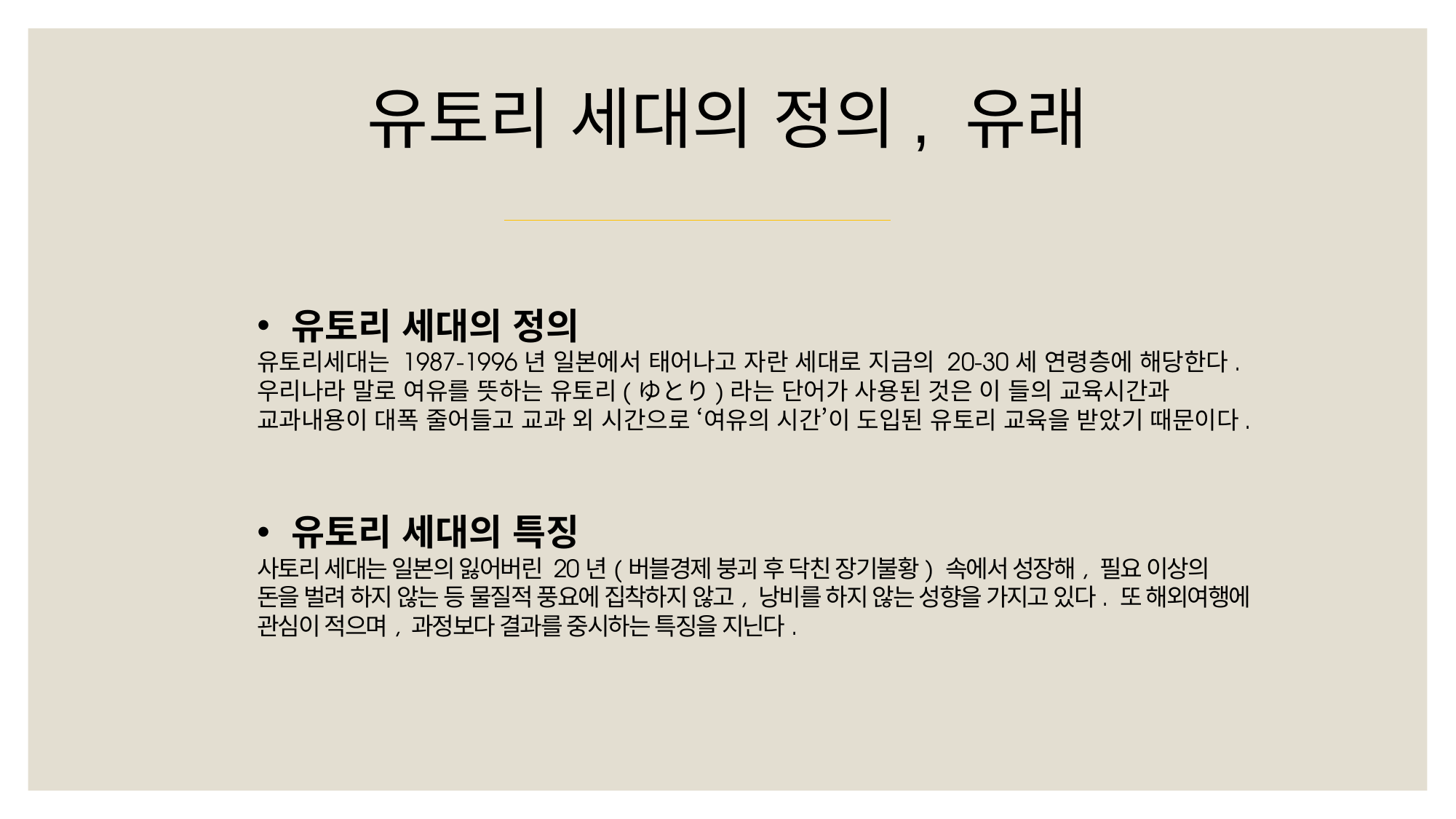

유토리 세대의 정의, 유래
유토리 세대의 정의
유토리세대는 1987-1996년 일본에서 태어나고 자란 세대로 지금의 20-30세 연령층에 해당한다. 우리나라 말로 여유를 뜻하는 유토리(ゆとり)라는 단어가 사용된 것은 이 들의 교육시간과 교과내용이 대폭 줄어들고 교과 외 시간으로 ‘여유의 시간’이 도입된 유토리 교육을 받았기 때문이다.
유토리 세대의 특징
사토리 세대는 일본의 잃어버린 20년(버블경제 붕괴 후 닥친 장기불황) 속에서 성장해, 필요 이상의 돈을 벌려 하지 않는 등 물질적 풍요에 집착하지 않고, 낭비를 하지 않는 성향을 가지고 있다. 또 해외여행에 관심이 적으며, 과정보다 결과를 중시하는 특징을 지닌다.